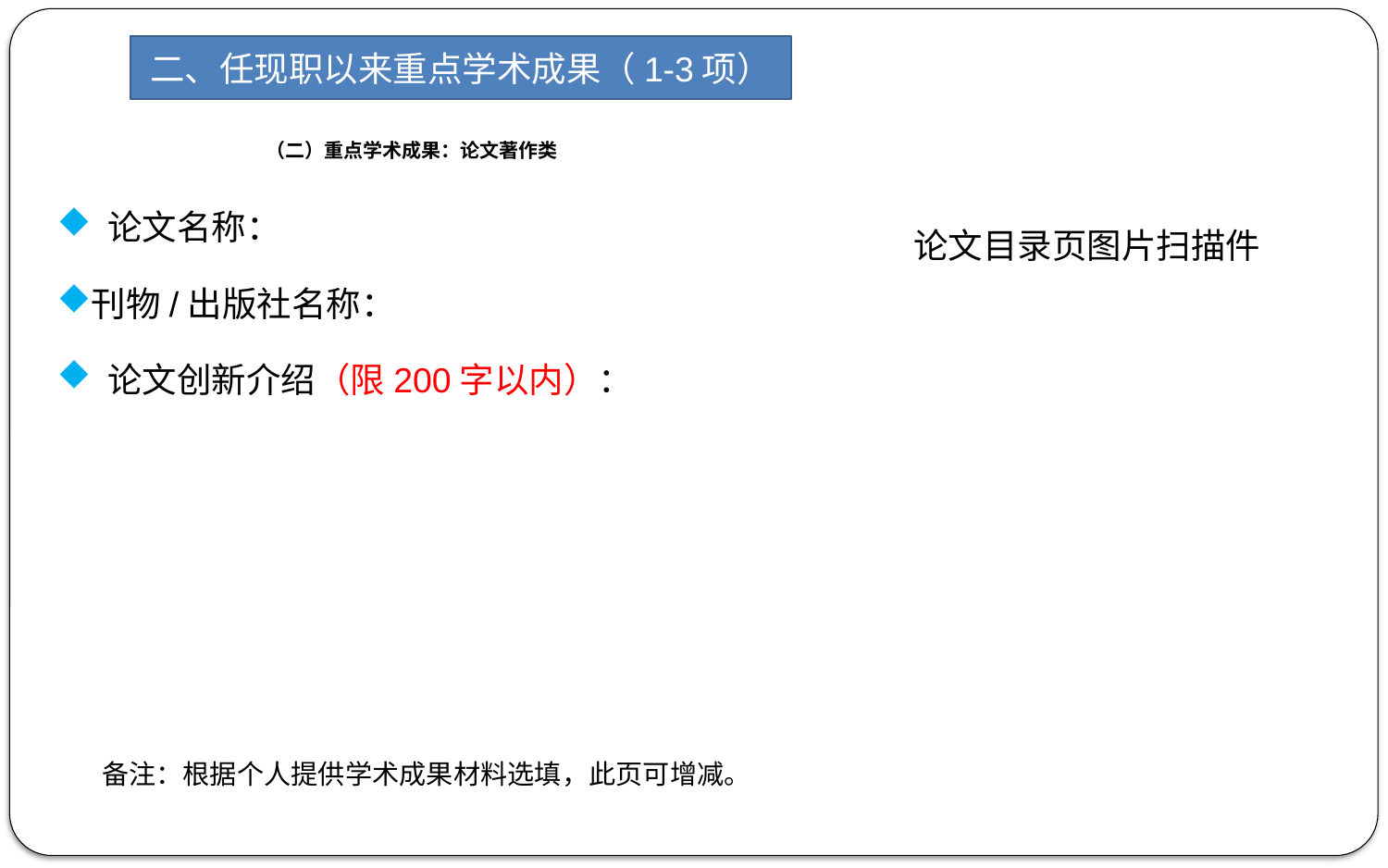

二、任现职以来重点学术成果（1-3项）
（二）重点学术成果：论文著作类
 论文名称：
刊物/出版社名称：
 论文创新介绍（限200字以内）：

论文目录页图片扫描件
备注：根据个人提供学术成果材料选填，此页可增减。